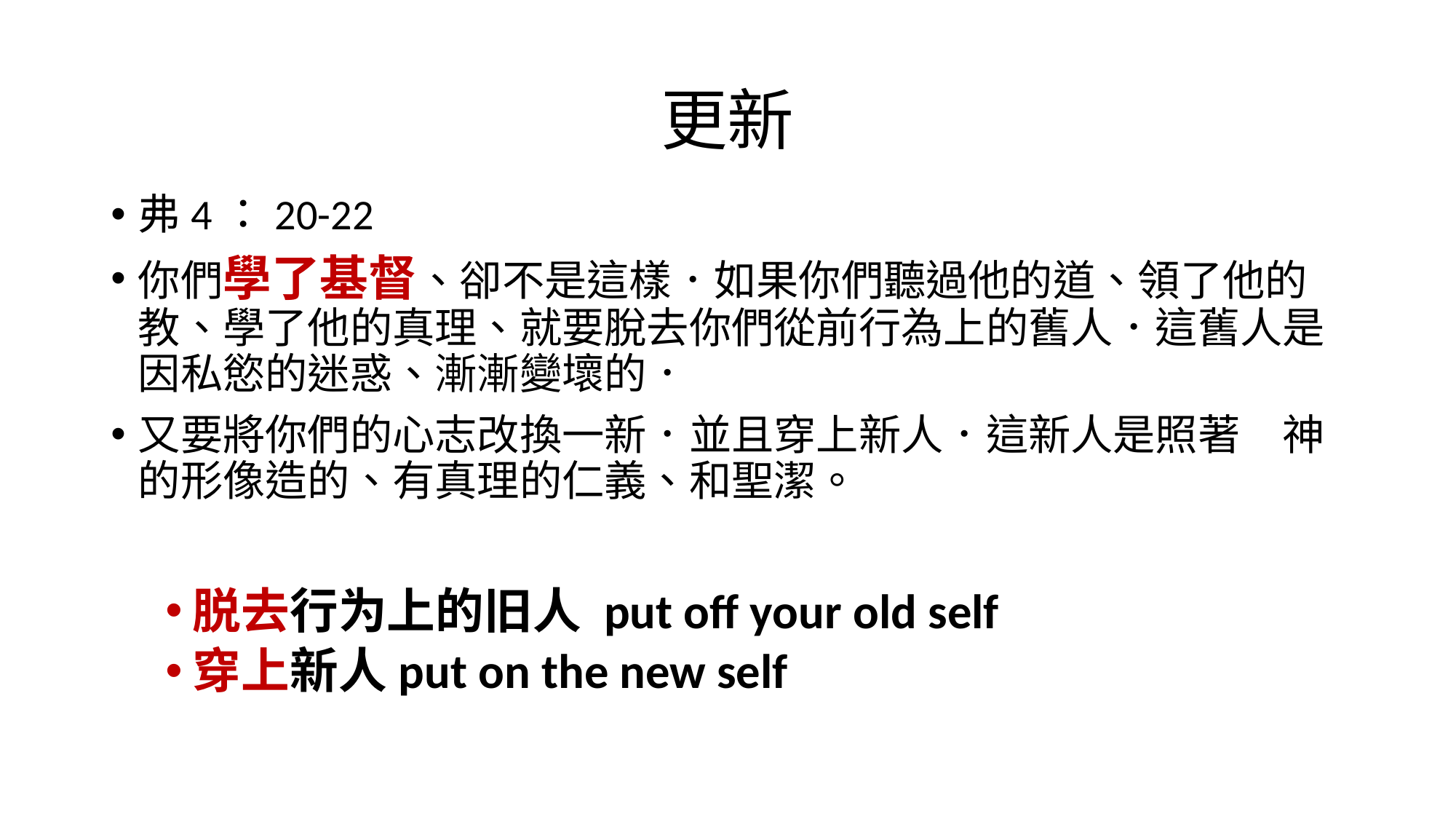

# 更新
弗4：20-22
你們學了基督、卻不是這樣．如果你們聽過他的道、領了他的教、學了他的真理、就要脫去你們從前行為上的舊人．這舊人是因私慾的迷惑、漸漸變壞的．
又要將你們的心志改換一新．並且穿上新人．這新人是照著　神的形像造的、有真理的仁義、和聖潔。

脱去行为上的旧人 put off your old self
穿上新人put on the new self